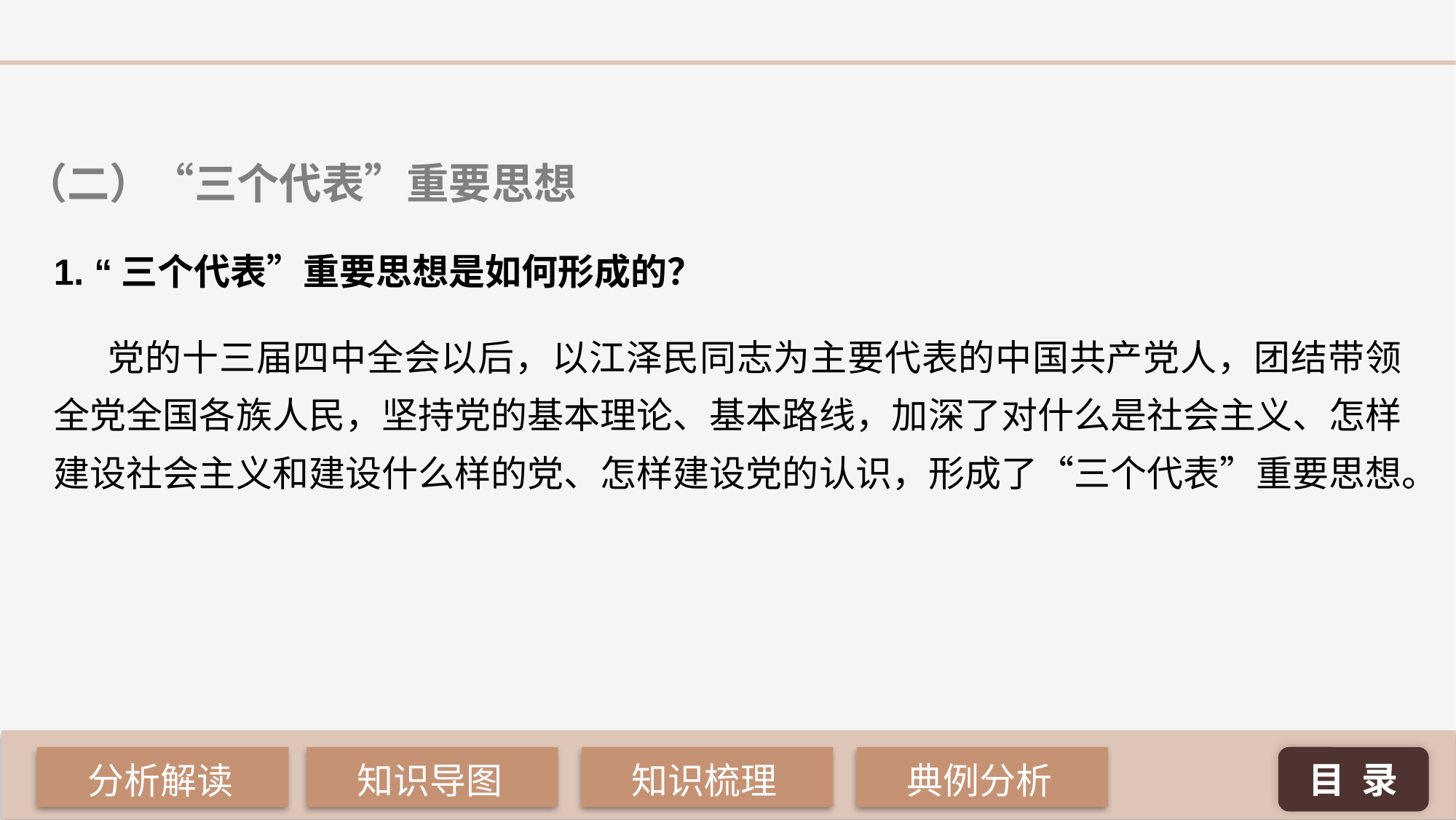

（二）“三个代表”重要思想
1. “三个代表”重要思想是如何形成的？
党的十三届四中全会以后，以江泽民同志为主要代表的中国共产党人，团结带领全党全国各族人民，坚持党的基本理论、基本路线，加深了对什么是社会主义、怎样建设社会主义和建设什么样的党、怎样建设党的认识，形成了“三个代表”重要思想。